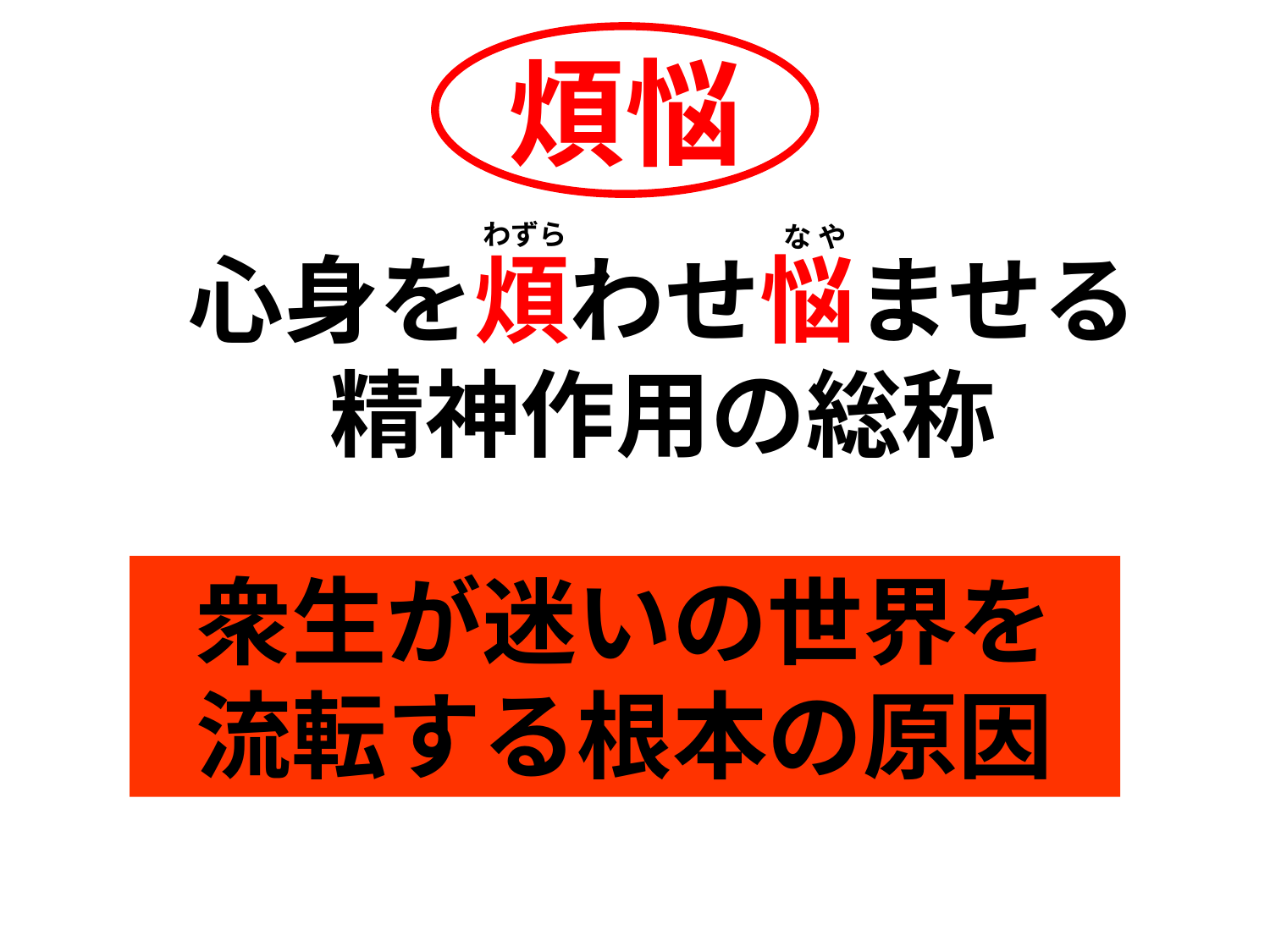

煩悩
わずら
な や
心身を煩わせ悩ませる
精神作用の総称
衆生が迷いの世界を
流転する根本の原因